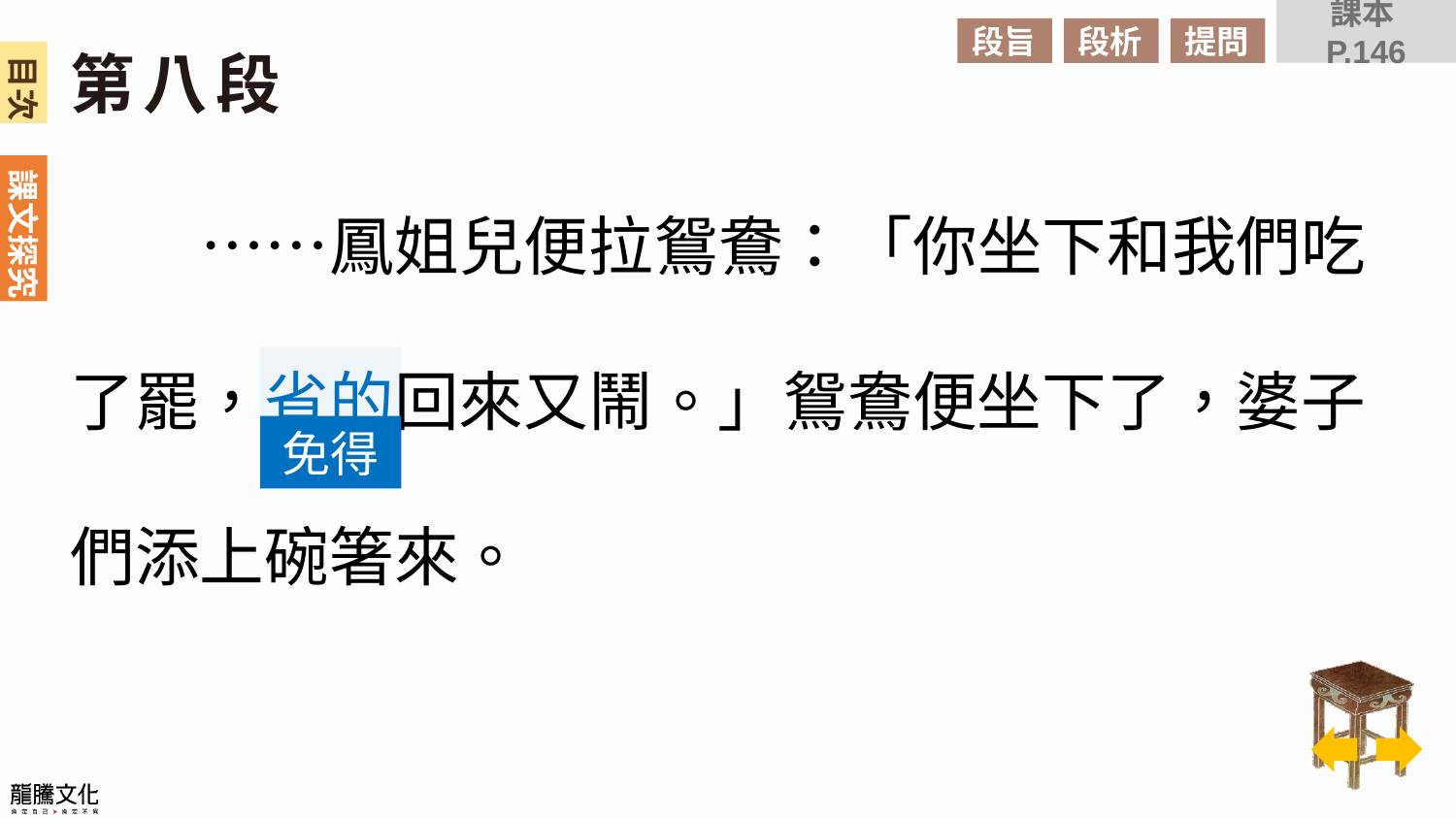

課本P.146
段旨
段析
提問
第八段
　　……鳳姐兒便拉鴛鴦：「你坐下和我們吃了罷，省的回來又鬧。」鴛鴦便坐下了，婆子們添上碗箸來。

免得